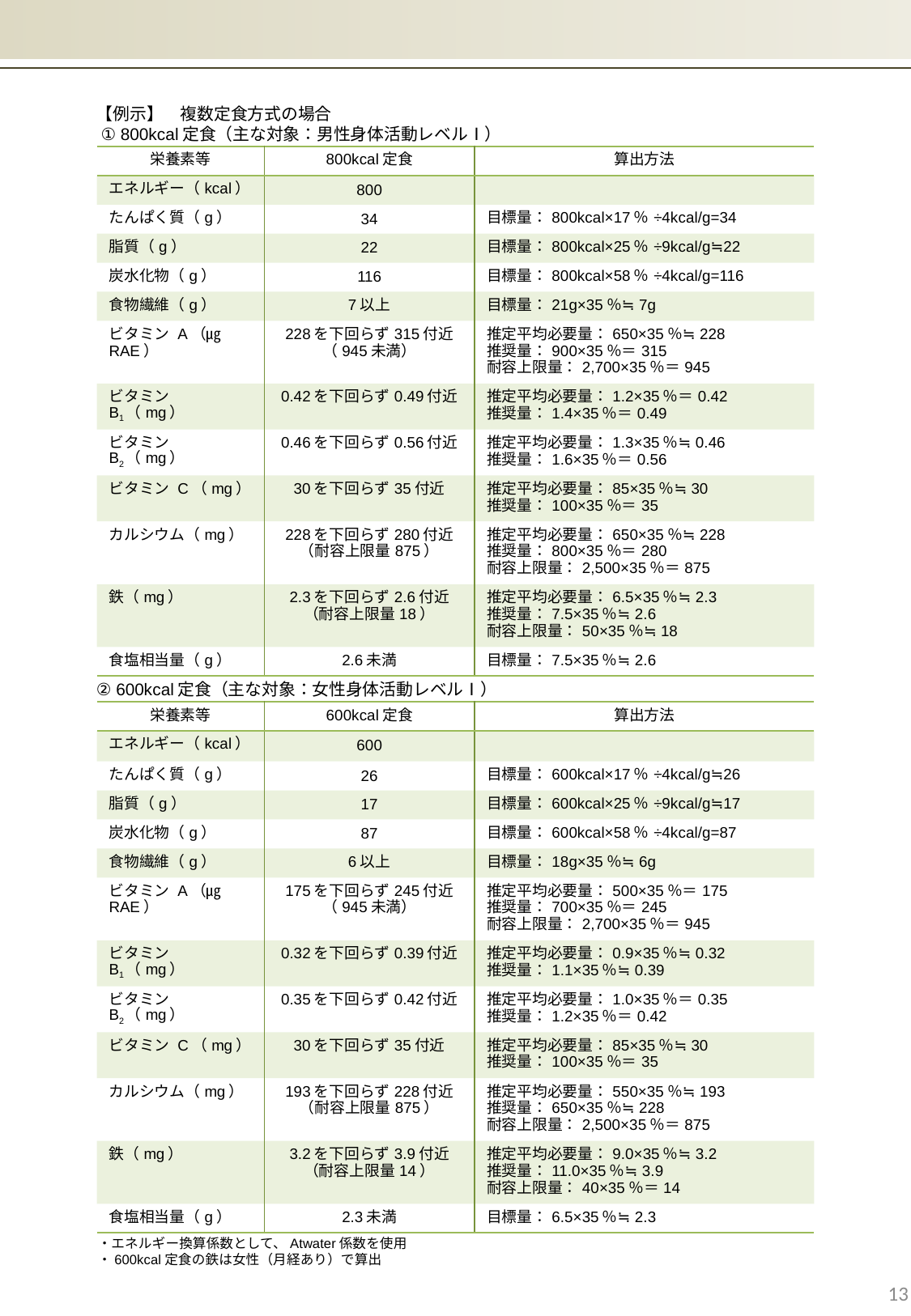

【例示】　複数定食方式の場合
 ① 800kcal定食（主な対象：男性身体活動レベルⅠ）
| 栄養素等 | 800kcal定食 | 算出方法 |
| --- | --- | --- |
| エネルギー（kcal） | 800 |  |
| たんぱく質（g） | 34 | 目標量：800kcal×17％÷4kcal/g=34 |
| 脂質（g） | 22 | 目標量：800kcal×25％÷9kcal/g≒22 |
| 炭水化物（g） | 116 | 目標量：800kcal×58％÷4kcal/g=116 |
| 食物繊維（g） | 7以上 | 目標量：21g×35％≒7g |
| ビタミン A（㎍RAE） | 228を下回らず315付近 （945未満） | 推定平均必要量：650×35％≒228 推奨量：900×35％＝315 耐容上限量：2,700×35％＝945 |
| ビタミン B1（mg） | 0.42を下回らず0.49付近 | 推定平均必要量：1.2×35％＝0.42 推奨量：1.4×35％＝0.49 |
| ビタミン B2（mg） | 0.46を下回らず0.56付近 | 推定平均必要量：1.3×35％≒0.46 推奨量：1.6×35％＝0.56 |
| ビタミン C（mg） | 30を下回らず35付近 | 推定平均必要量：85×35％≒30 推奨量：100×35％＝35 |
| カルシウム（mg） | 228を下回らず280付近 （耐容上限量875） | 推定平均必要量：650×35％≒228 推奨量：800×35％＝280 耐容上限量：2,500×35％＝875 |
| 鉄（mg） | 2.3を下回らず2.6付近 （耐容上限量18） | 推定平均必要量：6.5×35％≒2.3 推奨量：7.5×35％≒2.6 耐容上限量：50×35％≒18 |
| 食塩相当量（g） | 2.6未満 | 目標量：7.5×35％≒2.6 |
② 600kcal定食（主な対象：女性身体活動レベルⅠ）
| 栄養素等 | 600kcal定食 | 算出方法 |
| --- | --- | --- |
| エネルギー（kcal） | 600 |  |
| たんぱく質（g） | 26 | 目標量：600kcal×17％÷4kcal/g≒26 |
| 脂質（g） | 17 | 目標量：600kcal×25％÷9kcal/g≒17 |
| 炭水化物（g） | 87 | 目標量：600kcal×58％÷4kcal/g=87 |
| 食物繊維（g） | 6以上 | 目標量：18g×35％≒6g |
| ビタミン A（㎍RAE） | 175を下回らず245付近 （945未満） | 推定平均必要量：500×35％＝175 推奨量：700×35％＝245 耐容上限量：2,700×35％＝945 |
| ビタミン B1（mg） | 0.32を下回らず0.39付近 | 推定平均必要量：0.9×35％≒0.32 推奨量：1.1×35％≒0.39 |
| ビタミン B2（mg） | 0.35を下回らず0.42付近 | 推定平均必要量：1.0×35％＝0.35 推奨量：1.2×35％＝0.42 |
| ビタミン C（mg） | 30を下回らず35付近 | 推定平均必要量：85×35％≒30 推奨量：100×35％＝35 |
| カルシウム（mg） | 193を下回らず228付近 （耐容上限量875） | 推定平均必要量：550×35％≒193 推奨量：650×35％≒228 耐容上限量：2,500×35％＝875 |
| 鉄（mg） | 3.2を下回らず3.9付近 （耐容上限量14） | 推定平均必要量：9.0×35％≒3.2 推奨量：11.0×35％≒3.9 耐容上限量：40×35％＝14 |
| 食塩相当量（g） | 2.3未満 | 目標量：6.5×35％≒2.3 |
・エネルギー換算係数として、Atwater係数を使用
・600kcal定食の鉄は女性（月経あり）で算出
13